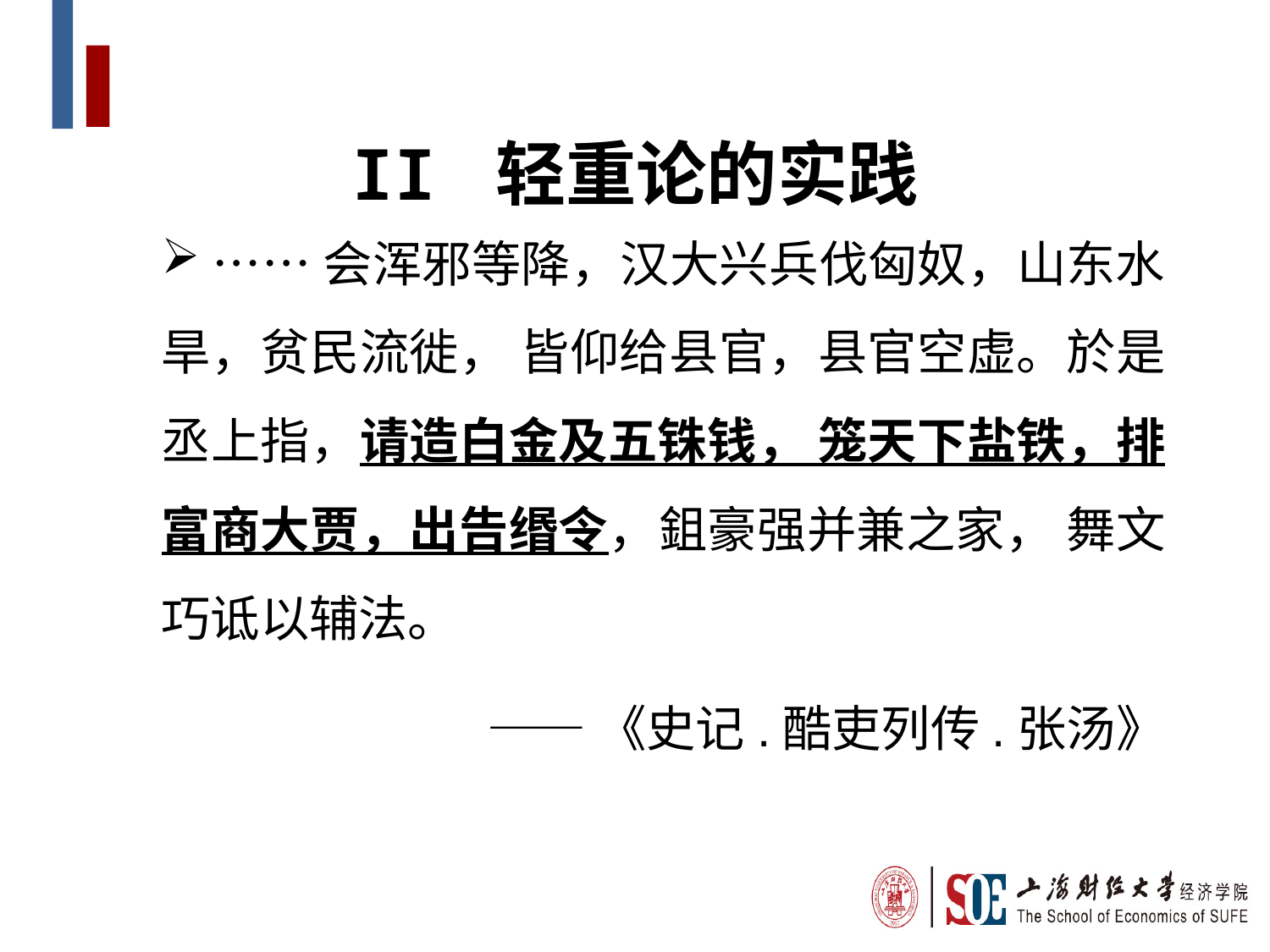

II 轻重论的实践
 ……会浑邪等降，汉大兴兵伐匈奴，山东水旱，贫民流徙， 皆仰给县官，县官空虚。於是丞上指，请造白金及五铢钱， 笼天下盐铁，排富商大贾，出告缗令，鉏豪强并兼之家， 舞文巧诋以辅法。
——《史记.酷吏列传.张汤》